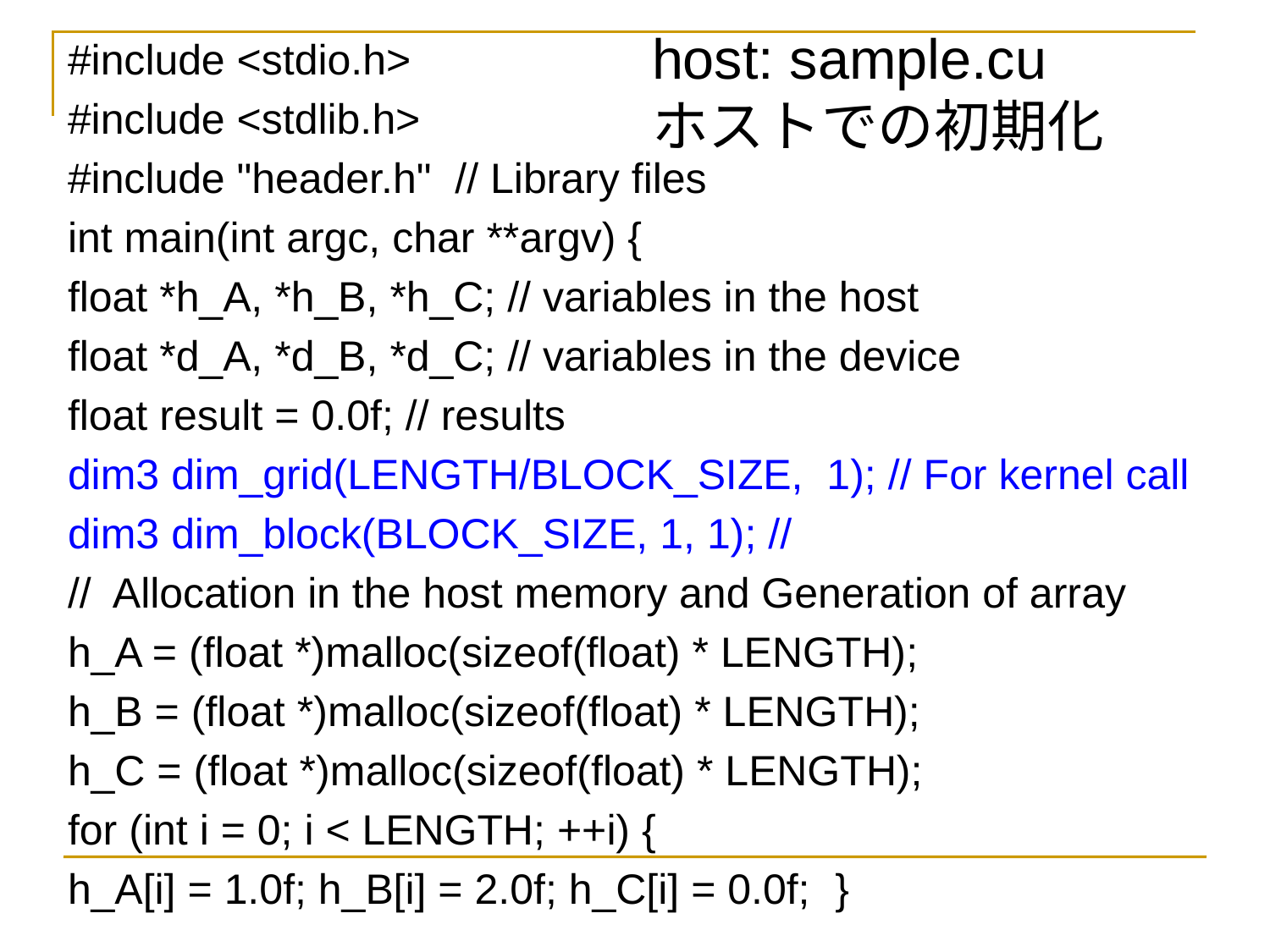

host: sample.cu
ホストでの初期化
#include <stdio.h>
#include <stdlib.h>
#include "header.h"  // Library files
int main(int argc, char **argv) {
float *h_A, *h_B, *h_C; // variables in the host
float *d_A, *d_B, *d_C; // variables in the device
float result = 0.0f; // results
dim3 dim_grid(LENGTH/BLOCK_SIZE,  1); // For kernel call
dim3 dim_block(BLOCK_SIZE, 1, 1); //
//  Allocation in the host memory and Generation of array
h_A = (float *)malloc(sizeof(float) * LENGTH);
h_B = (float *)malloc(sizeof(float) * LENGTH);
h_C = (float *)malloc(sizeof(float) * LENGTH);
for (int i = 0; i < LENGTH; ++i) {
h_A[i] = 1.0f; h_B[i] = 2.0f; h_C[i] = 0.0f;  }